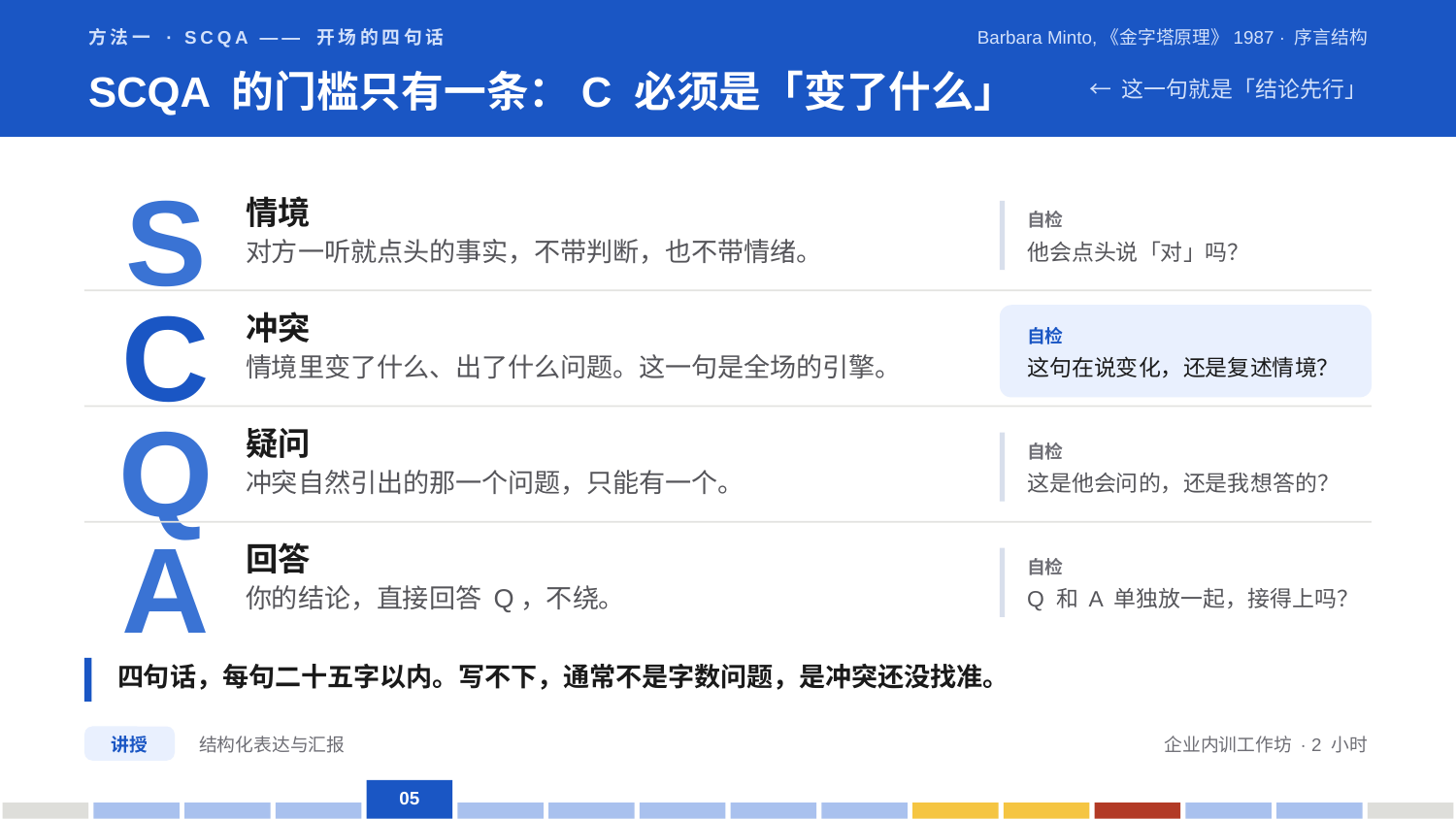

方法一 · SCQA —— 开场的四句话
Barbara Minto,《金字塔原理》1987 · 序言结构
SCQA 的门槛只有一条：C 必须是「变了什么」
← 这一句就是「结论先行」
S
情境
自检
他会点头说「对」吗？

对方一听就点头的事实，不带判断，也不带情绪。
C

冲突

自检
这句在说变化，还是复述情境？
情境里变了什么、出了什么问题。这一句是全场的引擎。
Q

疑问
自检
这是他会问的，还是我想答的？

冲突自然引出的那一个问题，只能有一个。
A

回答
自检
Q 和 A 单独放一起，接得上吗？

你的结论，直接回答 Q，不绕。
四句话，每句二十五字以内。写不下，通常不是字数问题，是冲突还没找准。

讲授
结构化表达与汇报
企业内训工作坊 · 2 小时

05